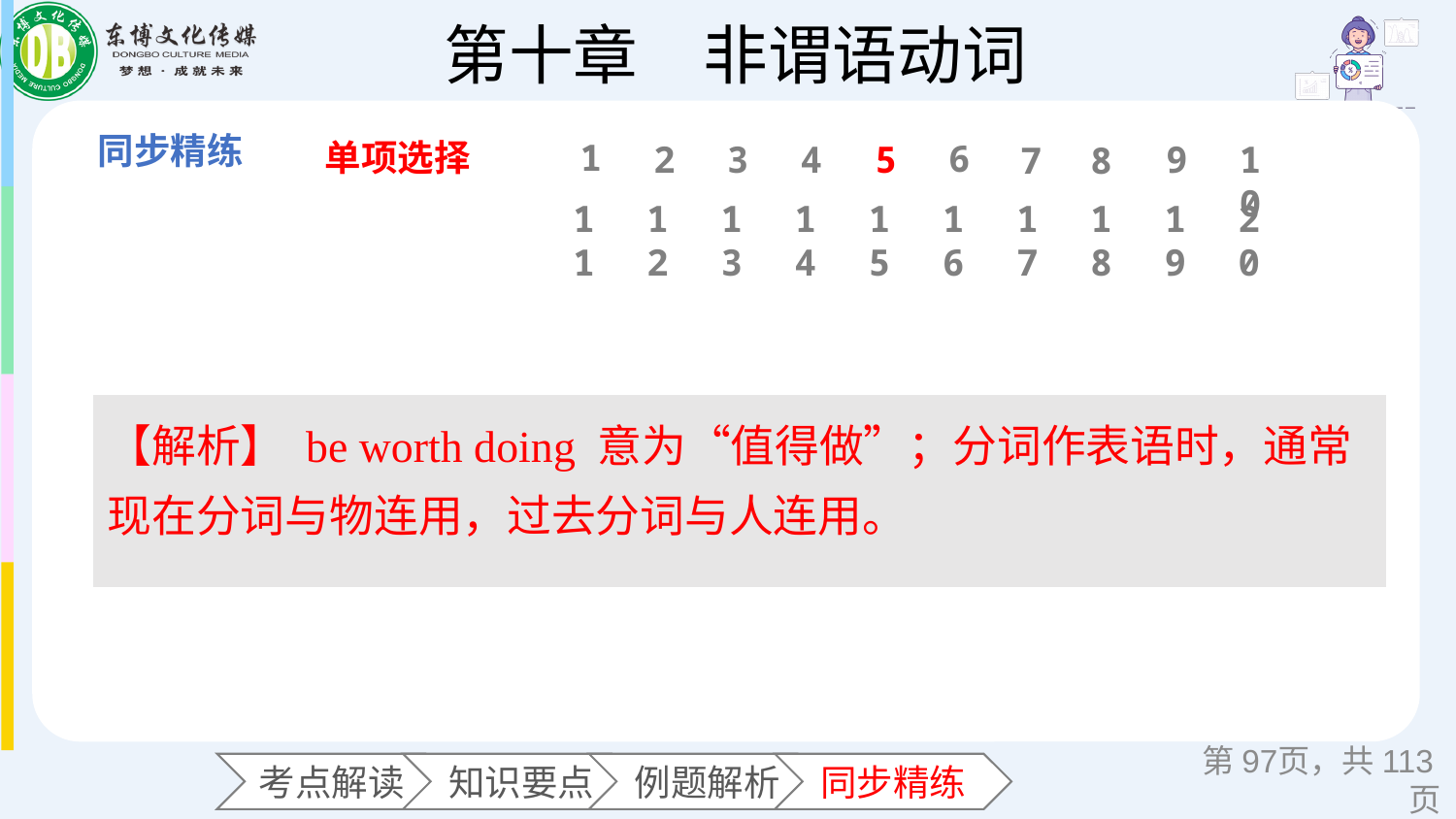

单项选择
1
6
2
3
4
5
9
10
7
8
11
12
13
14
15
16
17
18
19
20
【解析】 be worth doing 意为“值得做”；分词作表语时，通常现在分词与物连用，过去分词与人连用。
第97页，共113页